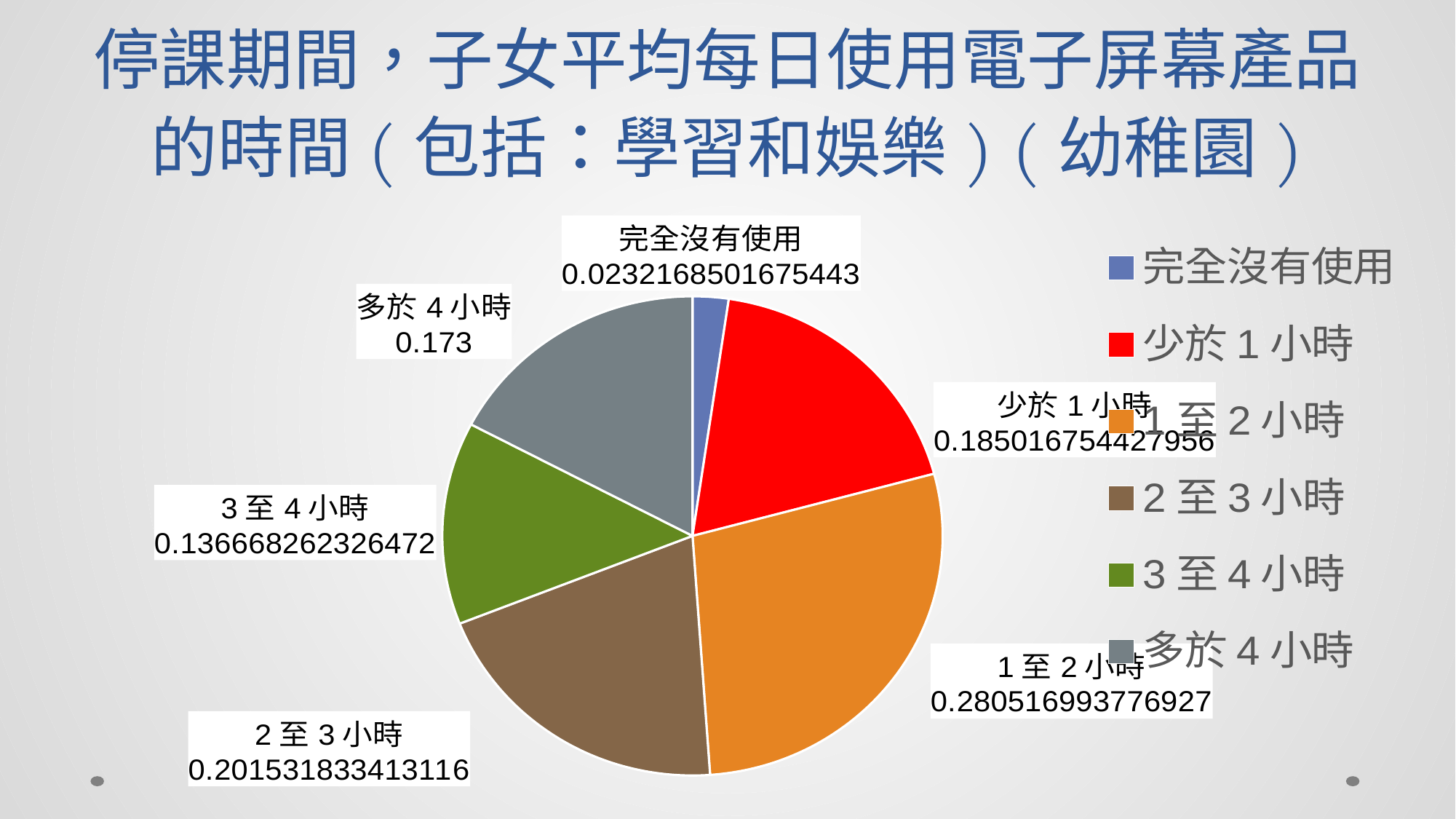

# 停課期間，子女平均每日使用電子屏幕產品的時間(包括：學習和娛樂) (幼稚園)

### Chart

| Category |  |
|---|---|
| 完全沒有使用 | 0.0232168501675443 |
| 少於1小時 | 0.185016754427956 |
| 1至2小時 | 0.280516993776927 |
| 2至3小時 | 0.201531833413116 |
| 3至4小時 | 0.136668262326472 |
| 多於4小時 | 0.173 |